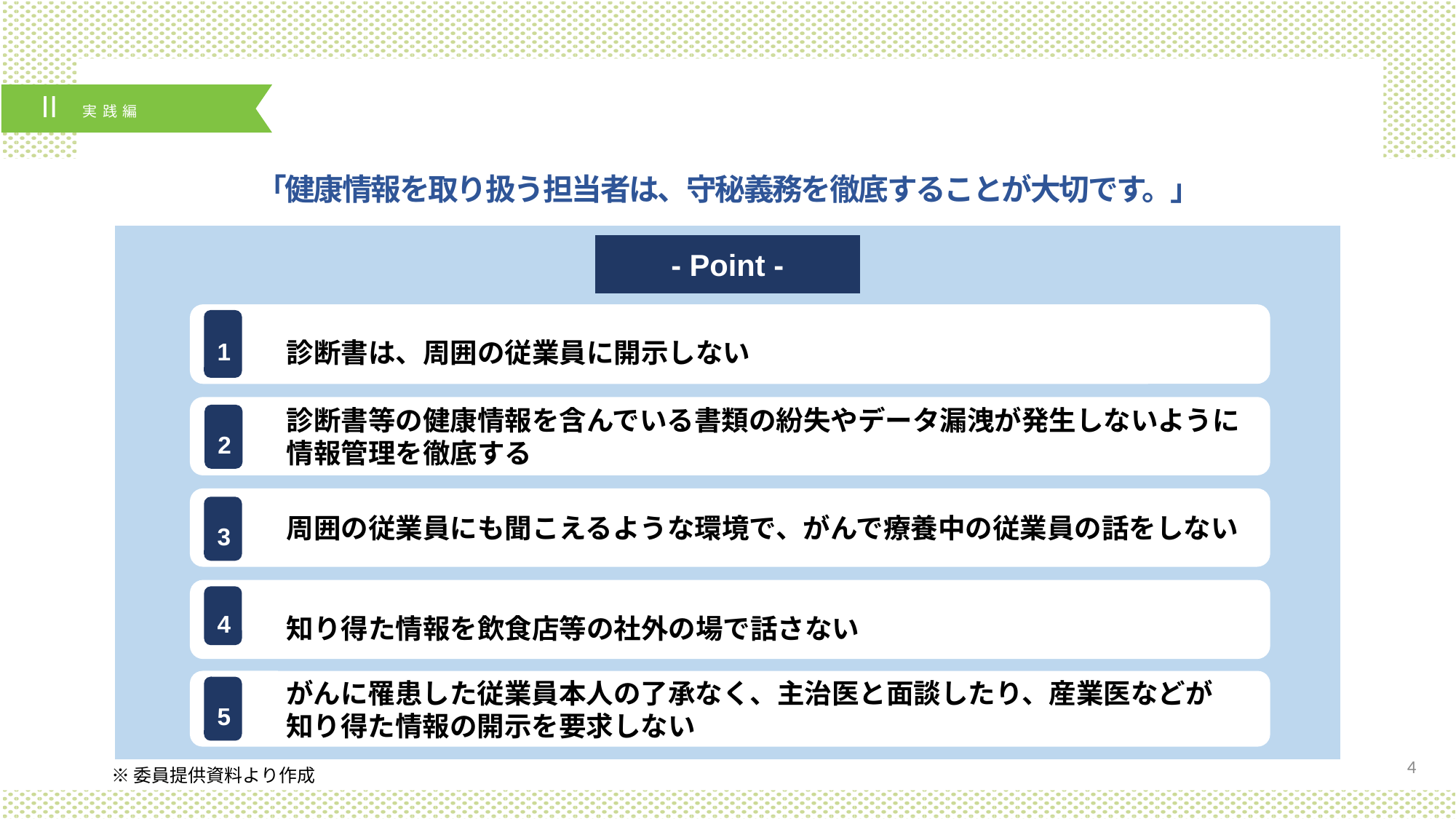

「健康情報を取り扱う担当者は、守秘義務を徹底することが大切です。」

- Point -
　　　診断書は、周囲の従業員に開示しない
1
　　　診断書等の健康情報を含んでいる書類の紛失やデータ漏洩が発生しないように
　　　情報管理を徹底する
2
　　　周囲の従業員にも聞こえるような環境で、がんで療養中の従業員の話をしない
3
　　　知り得た情報を飲食店等の社外の場で話さない
4
　　　がんに罹患した従業員本人の了承なく、主治医と面談したり、産業医などが
　　　知り得た情報の開示を要求しない
5
※委員提供資料より作成